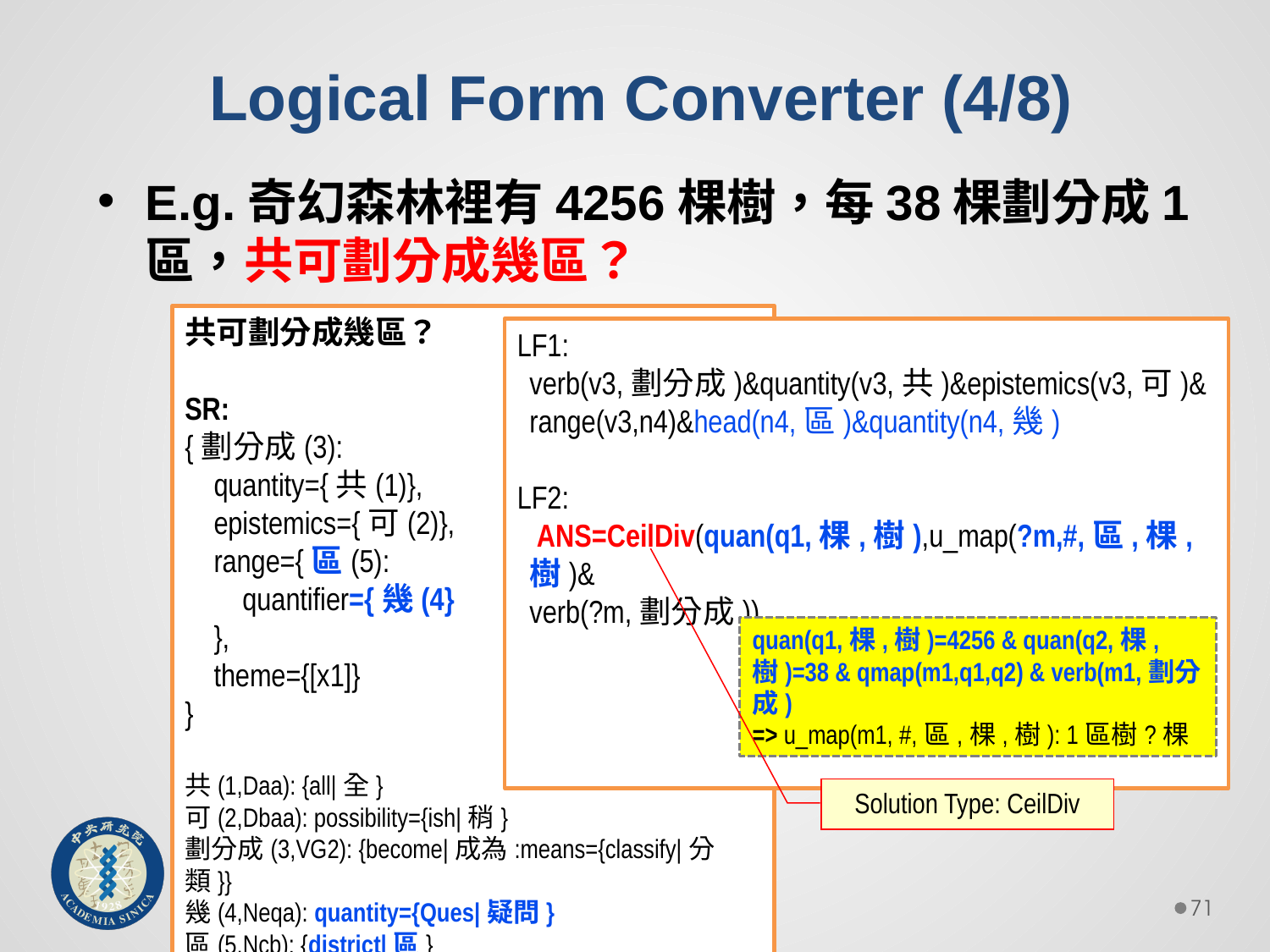

Logical Form Converter (4/8)
E.g.奇幻森林裡有4256棵樹，每38棵劃分成1區，共可劃分成幾區？

共可劃分成幾區？
SR:
{劃分成(3):
    quantity={共(1)},
    epistemics={可(2)},
    range={區(5):
        quantifier={幾(4}
    },
    theme={[x1]}
}

共(1,Daa): {all|全}
可(2,Dbaa): possibility={ish|稍}
劃分成(3,VG2): {become|成為:means={classify|分類}}
幾(4,Neqa): quantity={Ques|疑問}
區(5,Ncb): {district|區}
LF1:
verb(v3,劃分成)&quantity(v3,共)&epistemics(v3,可)&
range(v3,n4)&head(n4,區)&quantity(n4,幾)

LF2:
 ANS=CeilDiv(quan(q1,棵,樹),u_map(?m,#,區,棵,樹)&
verb(?m,劃分成))

quan(q1,棵,樹)=4256 & quan(q2,棵,樹)=38 & qmap(m1,q1,q2) & verb(m1,劃分成)
=> u_map(m1, #,區,棵,樹): 1區樹?棵
Solution Type: CeilDiv
71